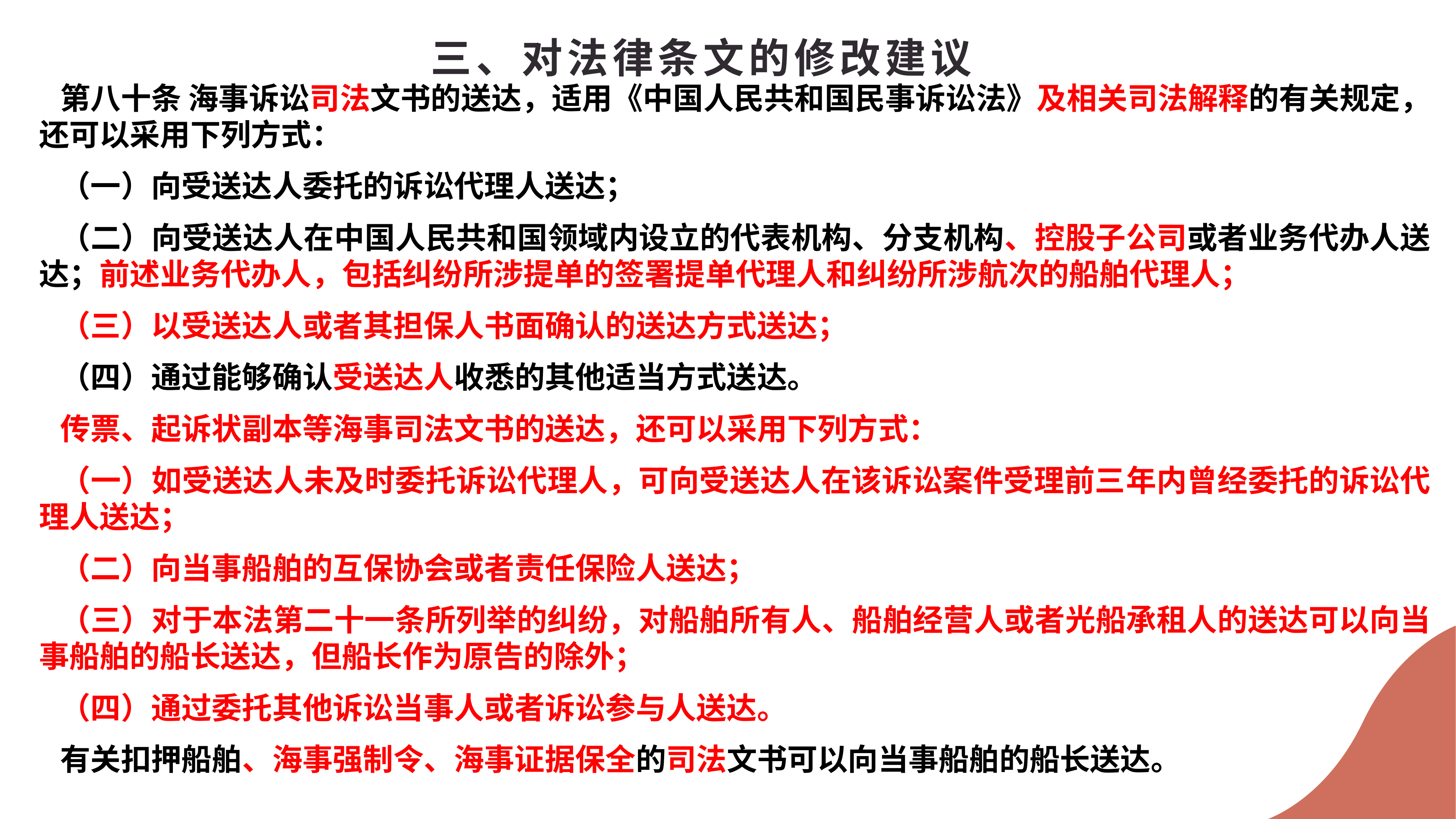

三、对法律条文的修改建议
第八十条 海事诉讼司法文书的送达，适用《中国人民共和国民事诉讼法》及相关司法解释的有关规定，还可以采用下列方式：
（一）向受送达人委托的诉讼代理人送达；
（二）向受送达人在中国人民共和国领域内设立的代表机构、分支机构、控股子公司或者业务代办人送达；前述业务代办人，包括纠纷所涉提单的签署提单代理人和纠纷所涉航次的船舶代理人；
（三）以受送达人或者其担保人书面确认的送达方式送达；
（四）通过能够确认受送达人收悉的其他适当方式送达。
传票、起诉状副本等海事司法文书的送达，还可以采用下列方式：
（一）如受送达人未及时委托诉讼代理人，可向受送达人在该诉讼案件受理前三年内曾经委托的诉讼代理人送达；
（二）向当事船舶的互保协会或者责任保险人送达；
（三）对于本法第二十一条所列举的纠纷，对船舶所有人、船舶经营人或者光船承租人的送达可以向当事船舶的船长送达，但船长作为原告的除外；
（四）通过委托其他诉讼当事人或者诉讼参与人送达。
有关扣押船舶、海事强制令、海事证据保全的司法文书可以向当事船舶的船长送达。